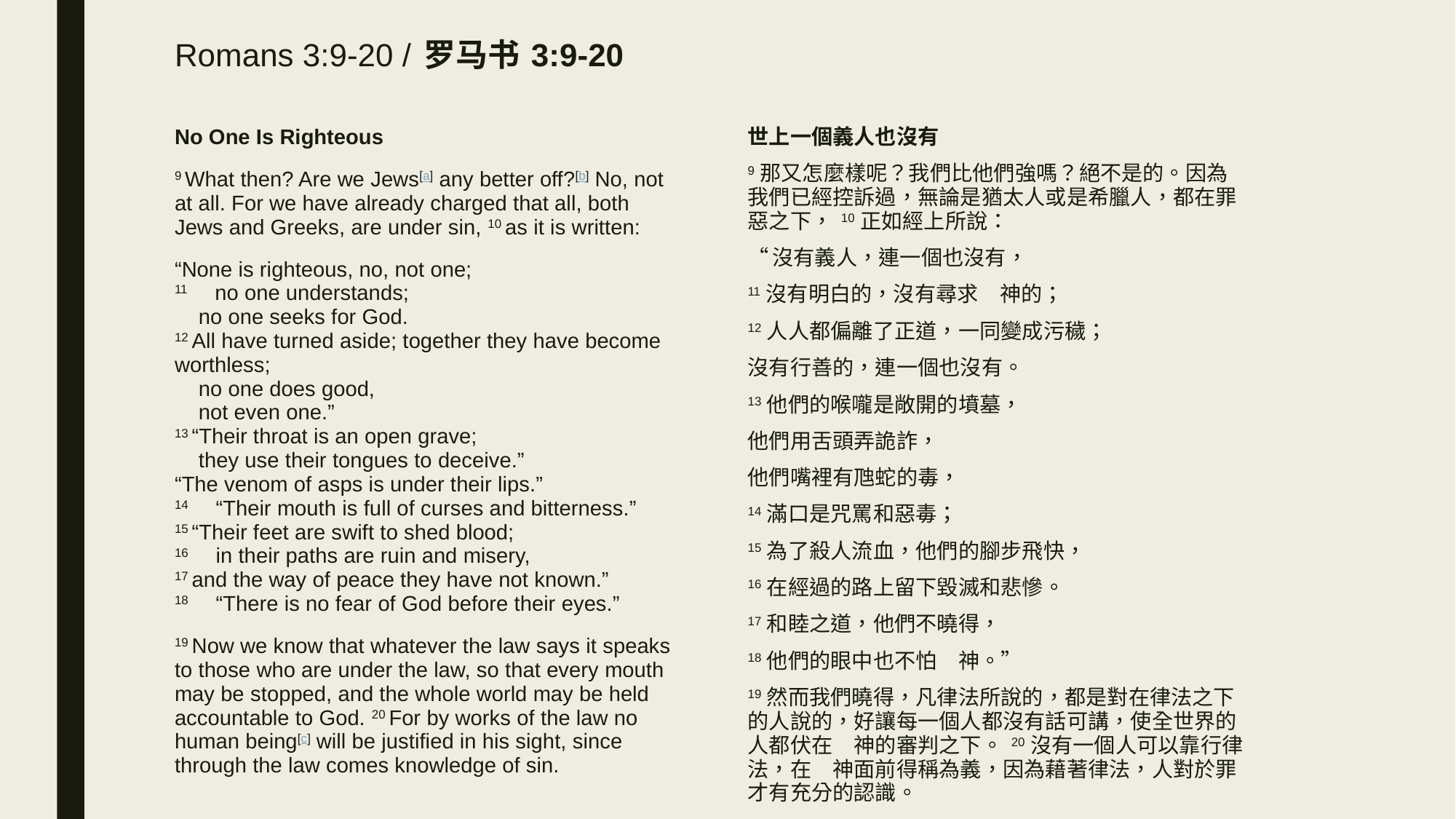

# Romans 3:9-20 / 罗马书 3:9-20
No One Is Righteous
9 What then? Are we Jews[a] any better off?[b] No, not at all. For we have already charged that all, both Jews and Greeks, are under sin, 10 as it is written:
“None is righteous, no, not one;
11     no one understands;
    no one seeks for God.
12 All have turned aside; together they have become worthless;
    no one does good,
    not even one.”
13 “Their throat is an open grave;
    they use their tongues to deceive.”
“The venom of asps is under their lips.”
14     “Their mouth is full of curses and bitterness.”
15 “Their feet are swift to shed blood;
16     in their paths are ruin and misery,
17 and the way of peace they have not known.”
18     “There is no fear of God before their eyes.”
19 Now we know that whatever the law says it speaks to those who are under the law, so that every mouth may be stopped, and the whole world may be held accountable to God. 20 For by works of the law no human being[c] will be justified in his sight, since through the law comes knowledge of sin.
世上一個義人也沒有
9 那又怎麼樣呢？我們比他們強嗎？絕不是的。因為我們已經控訴過，無論是猶太人或是希臘人，都在罪惡之下， 10 正如經上所說：
“沒有義人，連一個也沒有，
11 沒有明白的，沒有尋求　神的；
12 人人都偏離了正道，一同變成污穢；
沒有行善的，連一個也沒有。
13 他們的喉嚨是敞開的墳墓，
他們用舌頭弄詭詐，
他們嘴裡有虺蛇的毒，
14 滿口是咒罵和惡毒；
15 為了殺人流血，他們的腳步飛快，
16 在經過的路上留下毀滅和悲慘。
17 和睦之道，他們不曉得，
18 他們的眼中也不怕　神。”
19 然而我們曉得，凡律法所說的，都是對在律法之下的人說的，好讓每一個人都沒有話可講，使全世界的人都伏在　神的審判之下。 20 沒有一個人可以靠行律法，在　神面前得稱為義，因為藉著律法，人對於罪才有充分的認識。